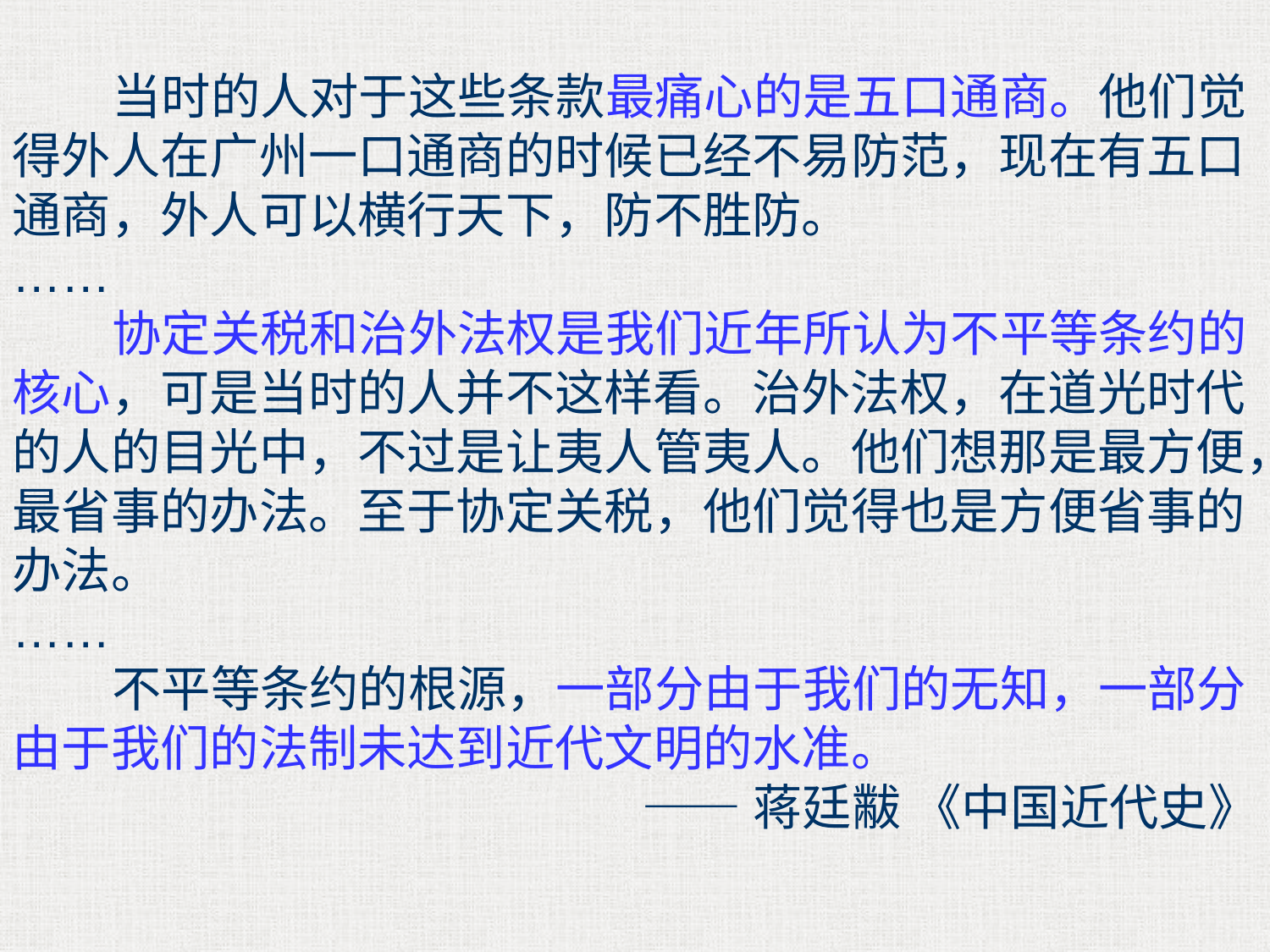

当时的人对于这些条款最痛心的是五口通商。他们觉得外人在广州一口通商的时候已经不易防范，现在有五口通商，外人可以横行天下，防不胜防。
……
        协定关税和治外法权是我们近年所认为不平等条约的核心，可是当时的人并不这样看。治外法权，在道光时代的人的目光中，不过是让夷人管夷人。他们想那是最方便，最省事的办法。至于协定关税，他们觉得也是方便省事的办法。
……
        不平等条约的根源，一部分由于我们的无知，一部分由于我们的法制未达到近代文明的水准。
                  ——蒋廷黻 《中国近代史》